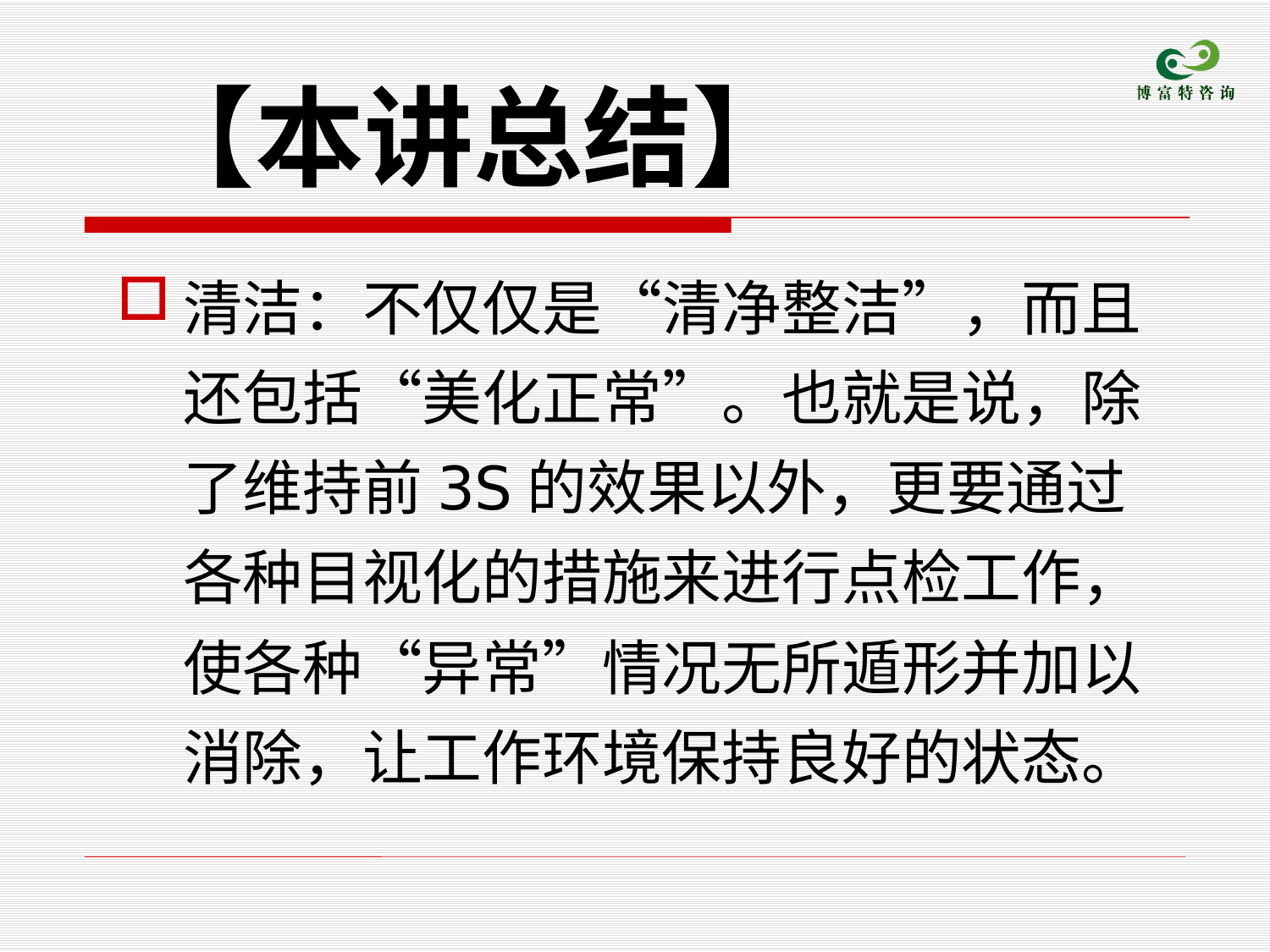

# 【本讲总结】
清洁：不仅仅是“清净整洁”，而且还包括“美化正常”。也就是说，除了维持前3S的效果以外，更要通过各种目视化的措施来进行点检工作，使各种“异常”情况无所遁形并加以消除，让工作环境保持良好的状态。
251